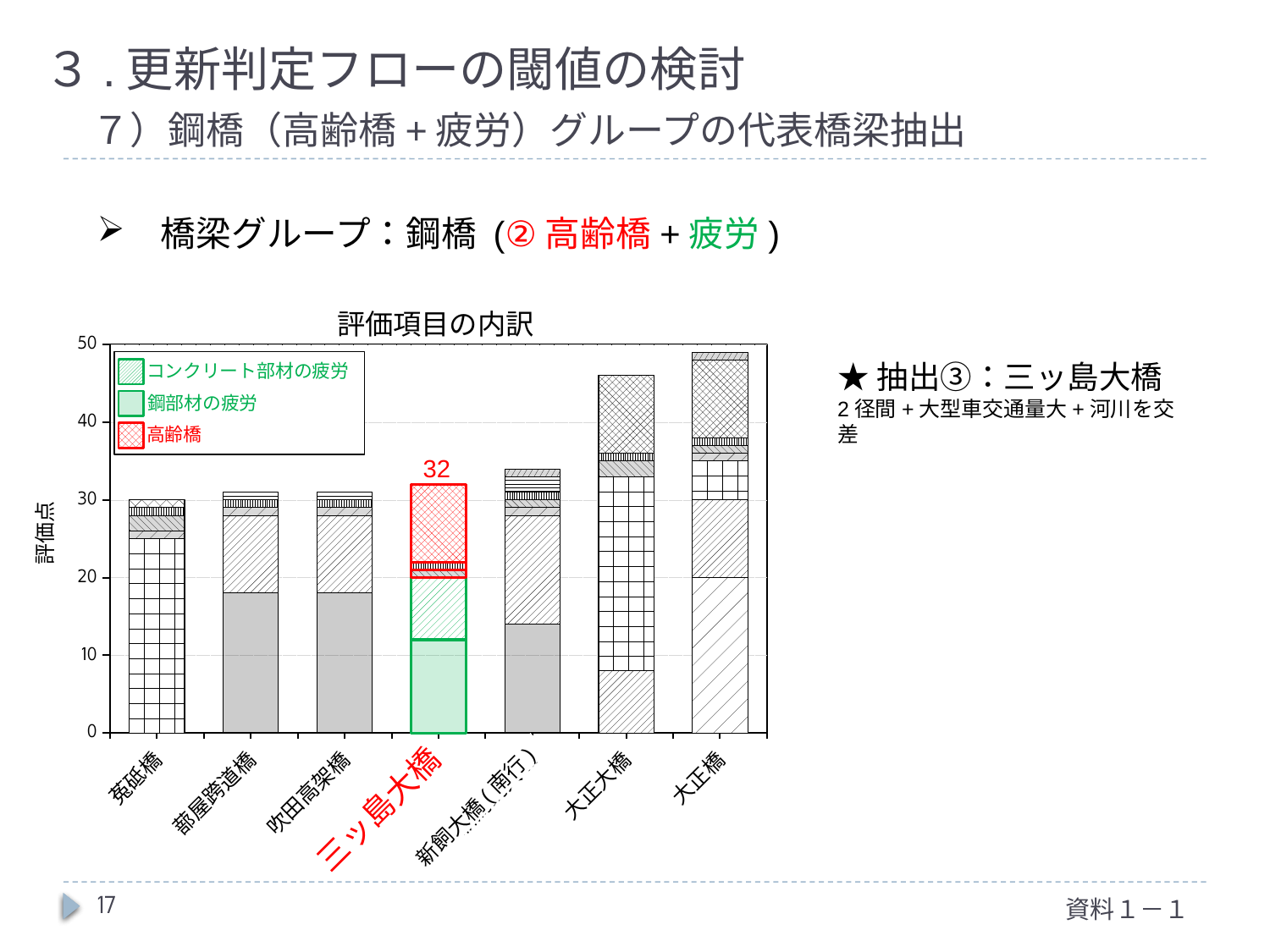

３.更新判定フローの閾値の検討
　７）鋼橋（高齢橋+疲労）グループの代表橋梁抽出
橋梁グループ：鋼橋 (②高齢橋+疲労)
評価項目の内訳

### Chart

| Category | 支間中央の損傷、基礎の洗掘 | 鋼部材の疲労 | コンクリート部材の疲労 | ゲルバー橋 | 耐震補強の必要性 | 耐荷力、主桁の健全度 | アルカリシリカ反応性骨材、建設年次 | 塩害(内在塩) | 高齢橋 | 標準径間長不足、河川阻害 | 拡幅事業、交通ボトルネック橋梁 |
|---|---|---|---|---|---|---|---|---|---|---|---|
| 菟砥橋 | 0.0 | 0.0 | 0.0 | 25.0 | 1.0 | 2.0 | 1.0 | 0.0 | 0.0 | 0.0 | 1.0 |
| 蔀屋跨道橋 | 0.0 | 18.0 | 10.0 | 0.0 | 1.0 | 0.0 | 1.0 | 1.0 | 0.0 | 0.0 | 0.0 |
| 吹田高架橋 | 0.0 | 18.0 | 10.0 | 0.0 | 1.0 | 0.0 | 1.0 | 1.0 | 0.0 | 0.0 | 0.0 |
| 三ッ島大橋 | 0.0 | 12.0 | 8.0 | 0.0 | 0.0 | 1.0 | 1.0 | 0.0 | 10.0 | 0.0 | 0.0 |
| 新鳥飼大橋（南行） | 0.0 | 14.0 | 14.0 | 0.0 | 1.0 | 1.0 | 1.0 | 2.0 | 0.0 | 1.0 | 0.0 |
| 大正大橋 | 0.0 | 0.0 | 8.0 | 25.0 | 0.0 | 2.0 | 1.0 | 0.0 | 10.0 | 0.0 | 0.0 |
| 大正橋 | 20.0 | 0.0 | 10.0 | 5.0 | 1.0 | 1.0 | 1.0 | 0.0 | 10.0 | 1.0 | 0.0 |
32
評価点
三ッ島大橋
新飼大橋(南行)
★抽出③：三ッ島大橋
2径間+大型車交通量大+河川を交差

コンクリート部材の疲労

鋼部材の疲労

高齢橋

17
資料１－１